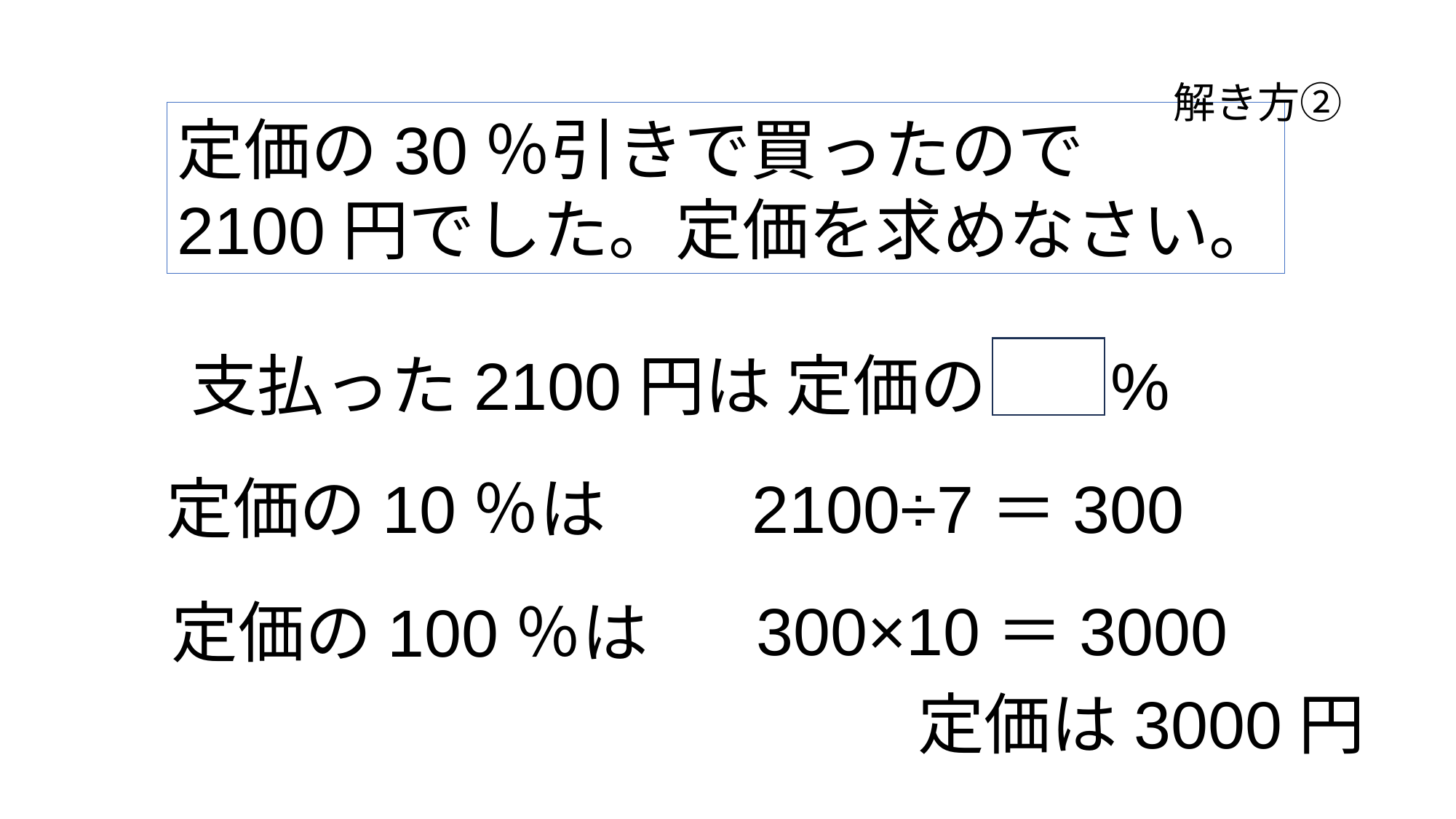

解き方②
定価の30％引きで買ったので
2100円でした。定価を求めなさい。
支払った2100円は 定価の 70 %

定価の10％は
2100÷7＝300
300×10＝3000
定価の100％は
定価は3000円